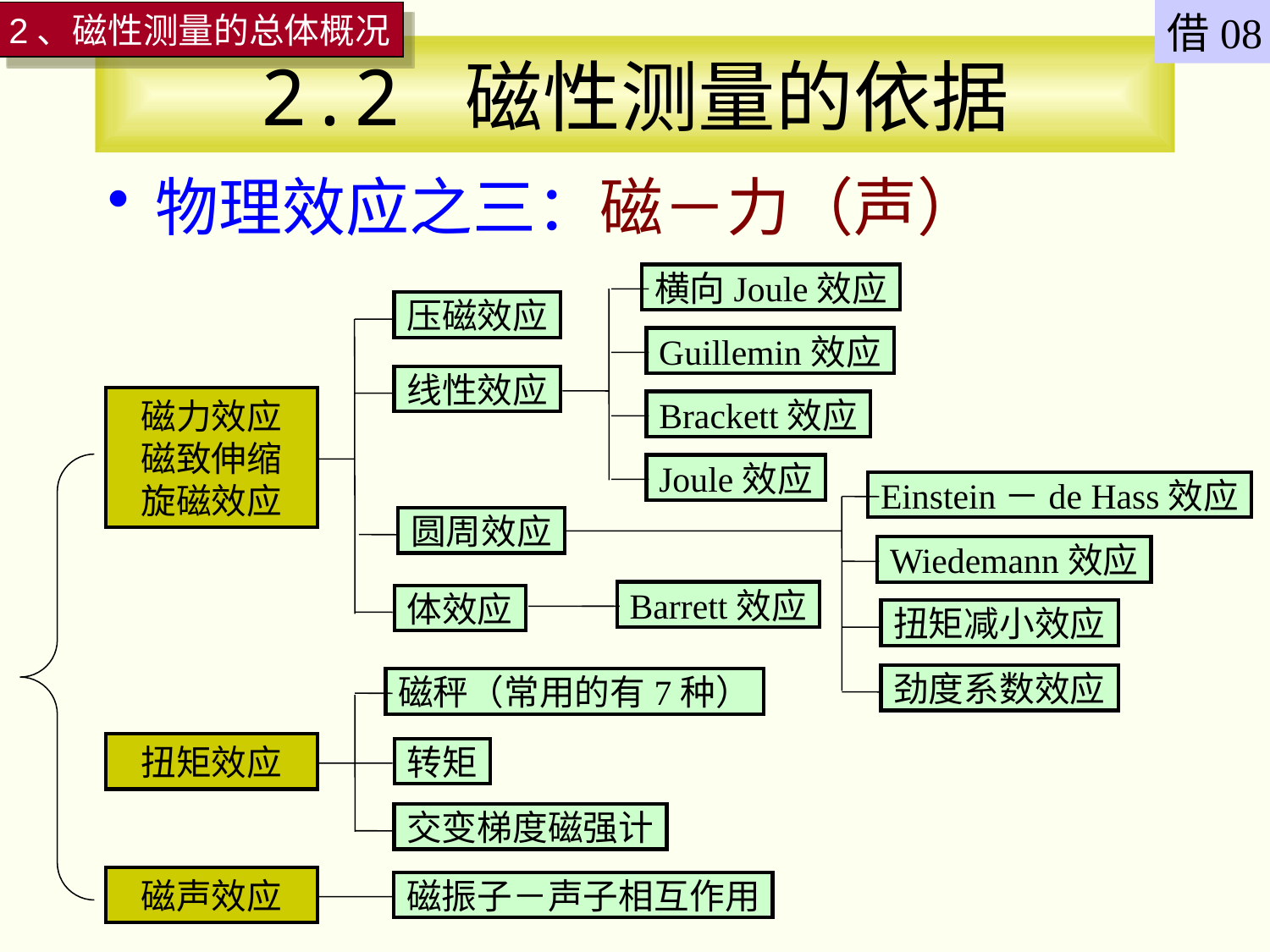

借08
2、磁性测量的总体概况
# 2.2 磁性测量的依据
物理效应之三：磁－力（声）
横向Joule效应

Guillemin效应

Brackett效应

Joule效应

压磁效应

线性效应

圆周效应

体效应

磁力效应
磁致伸缩
旋磁效应
扭矩效应
磁声效应

Einstein－de Hass效应

Wiedemann效应

扭矩减小效应

劲度系数效应

Barrett效应

磁秤（常用的有7种）

转矩

交变梯度磁强计

磁振子－声子相互作用